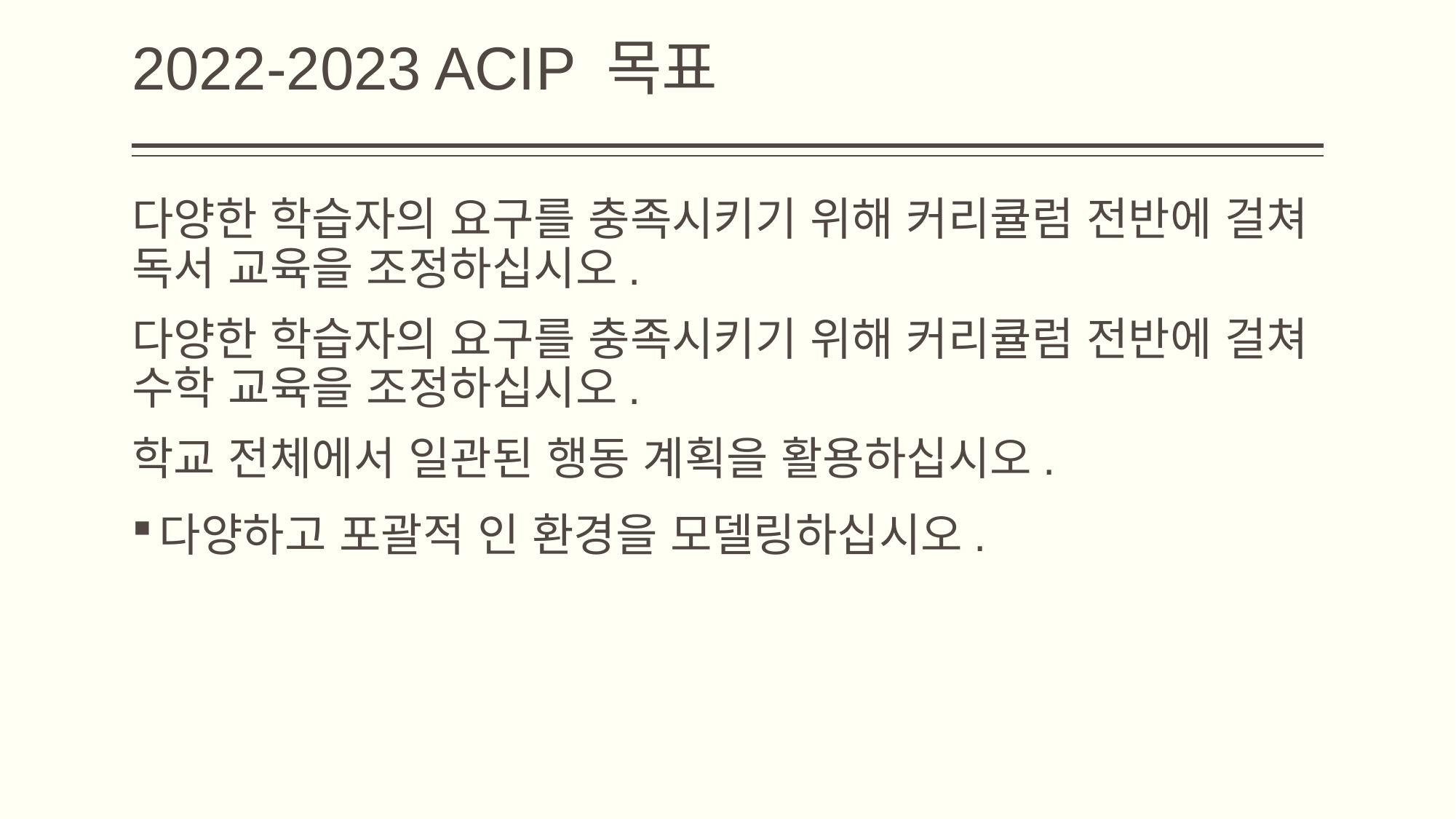

# 2022-2023 ACIP 목표

다양한 학습자의 요구를 충족시키기 위해 커리큘럼 전반에 걸쳐 독서 교육을 조정하십시오.
다양한 학습자의 요구를 충족시키기 위해 커리큘럼 전반에 걸쳐 수학 교육을 조정하십시오.
학교 전체에서 일관된 행동 계획을 활용하십시오.
다양하고 포괄적 인 환경을 모델링하십시오.